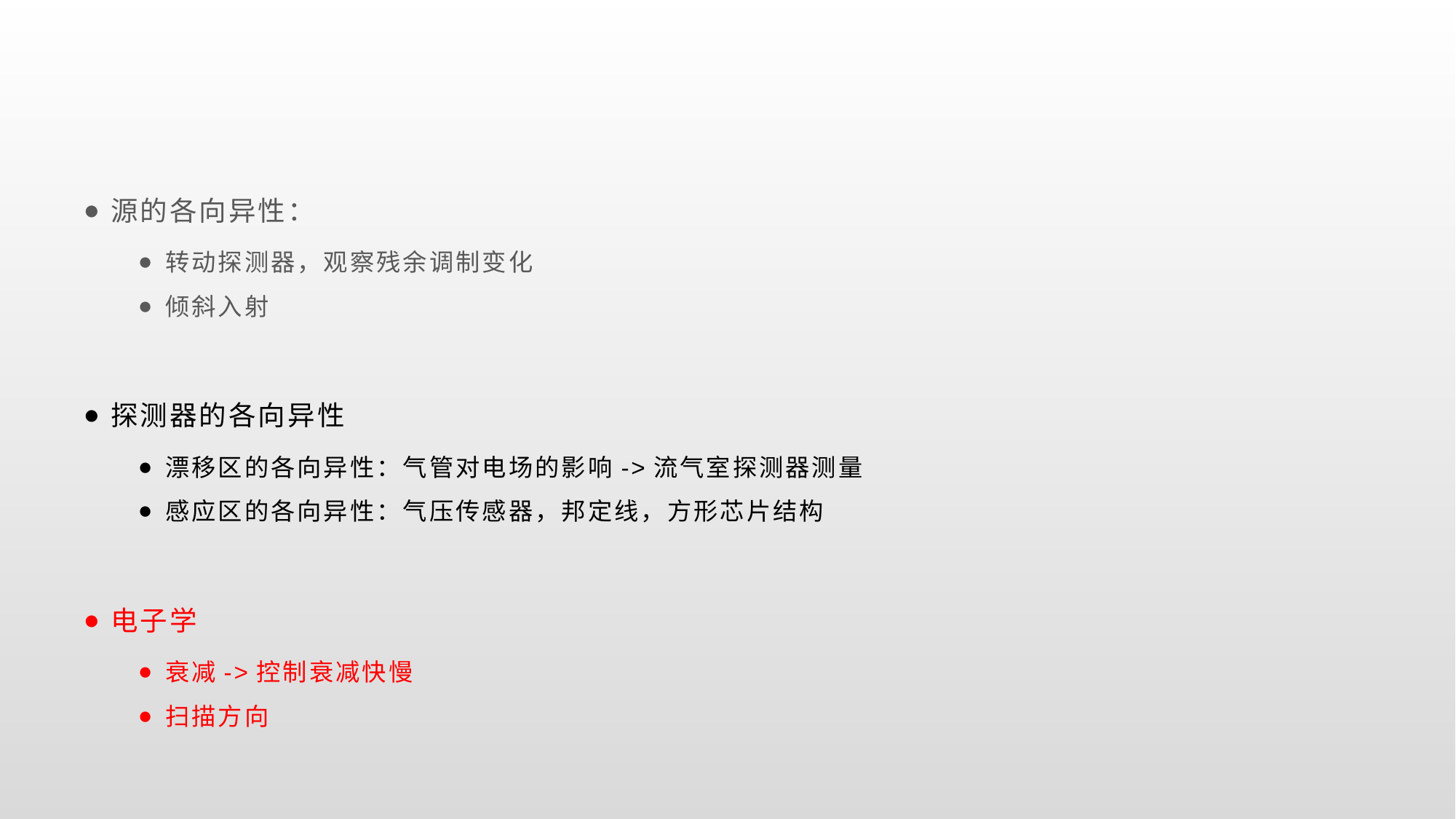

#
源的各向异性：
转动探测器，观察残余调制变化
倾斜入射

探测器的各向异性
漂移区的各向异性：气管对电场的影响->流气室探测器测量
感应区的各向异性：气压传感器，邦定线，方形芯片结构

电子学
衰减->控制衰减快慢
扫描方向